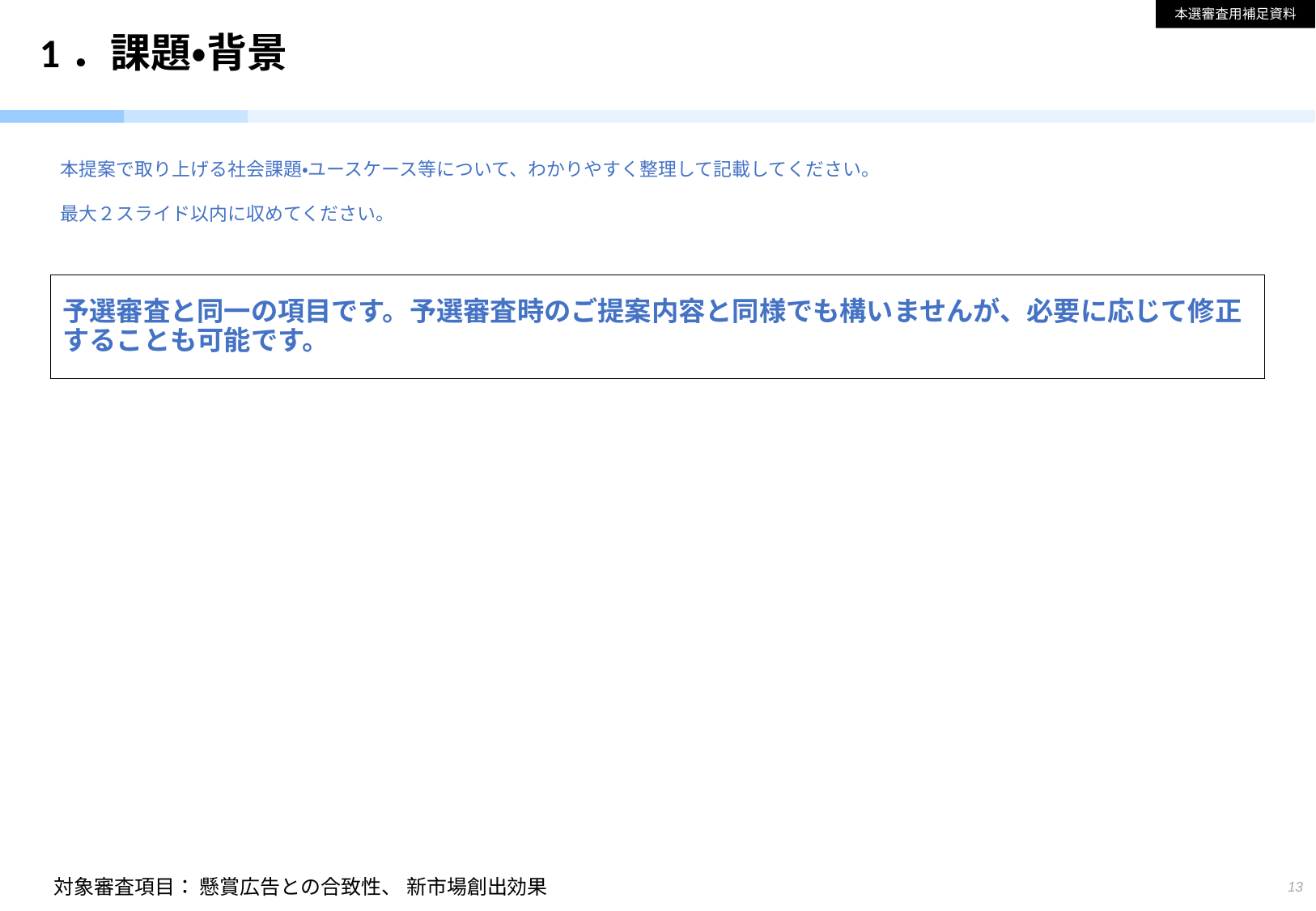

本選審査用補足資料
# 1．課題・背景
本提案で取り上げる社会課題・ユースケース等について、わかりやすく整理して記載してください。

最大２スライド以内に収めてください。

予選審査と同一の項目です。予選審査時のご提案内容と同様でも構いませんが、必要に応じて修正することも可能です。
13
対象審査項目： 懸賞広告との合致性、 新市場創出効果